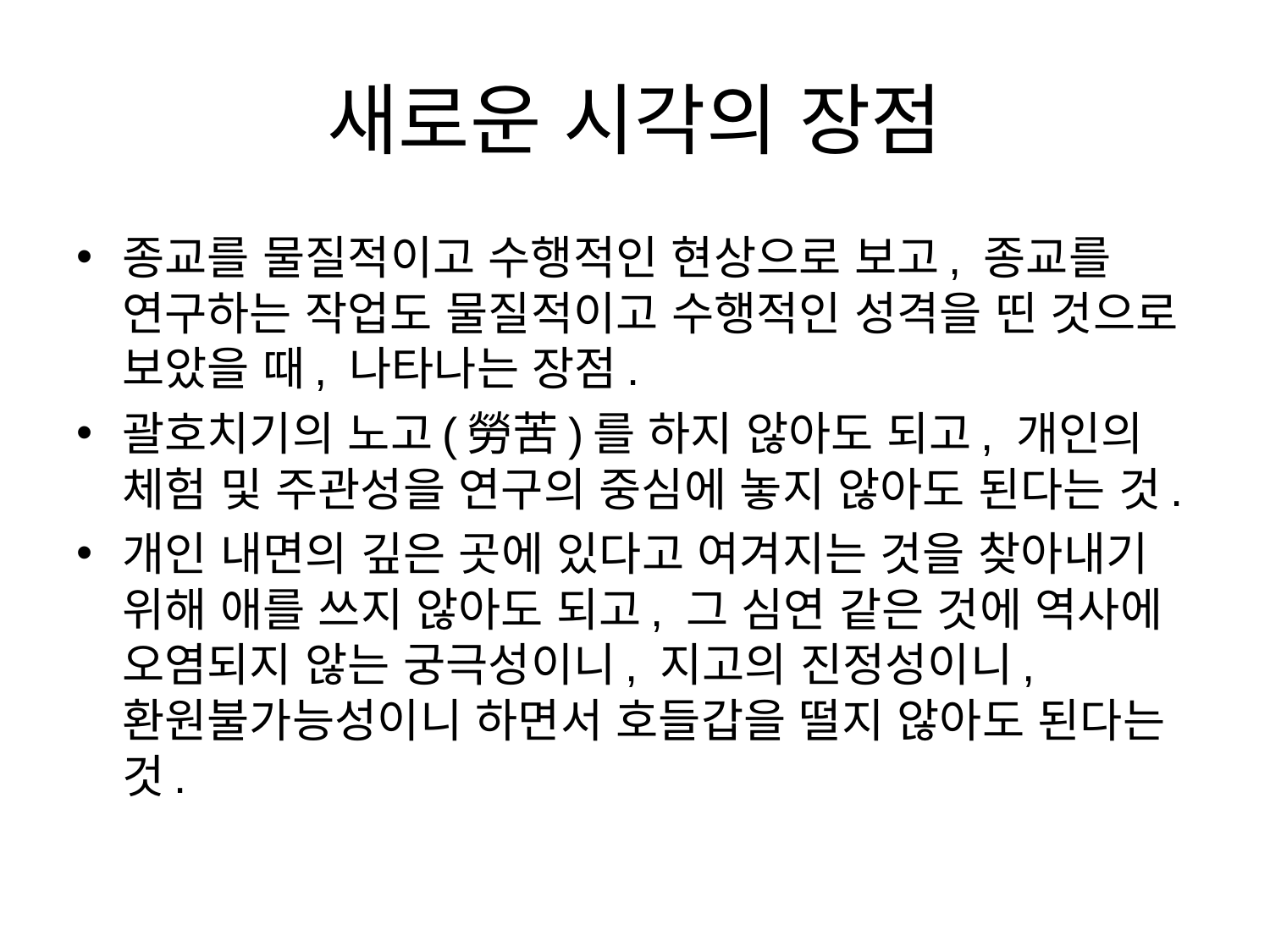

# 새로운 시각의 장점
종교를 물질적이고 수행적인 현상으로 보고, 종교를 연구하는 작업도 물질적이고 수행적인 성격을 띤 것으로 보았을 때, 나타나는 장점.
괄호치기의 노고(勞苦)를 하지 않아도 되고, 개인의 체험 및 주관성을 연구의 중심에 놓지 않아도 된다는 것.
개인 내면의 깊은 곳에 있다고 여겨지는 것을 찾아내기 위해 애를 쓰지 않아도 되고, 그 심연 같은 것에 역사에 오염되지 않는 궁극성이니, 지고의 진정성이니, 환원불가능성이니 하면서 호들갑을 떨지 않아도 된다는 것.